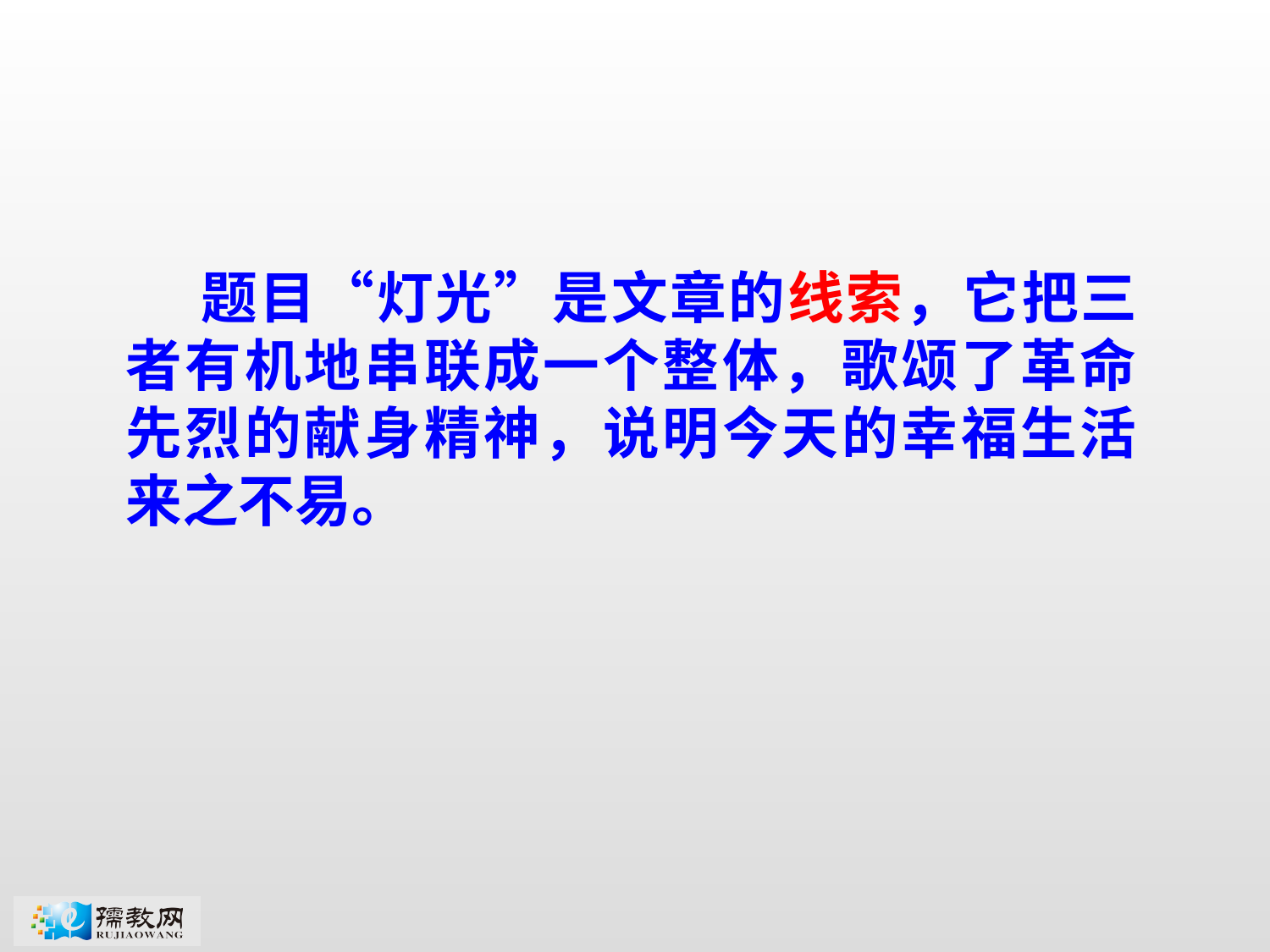

题目“灯光”是文章的线索，它把三者有机地串联成一个整体，歌颂了革命先烈的献身精神，说明今天的幸福生活来之不易。